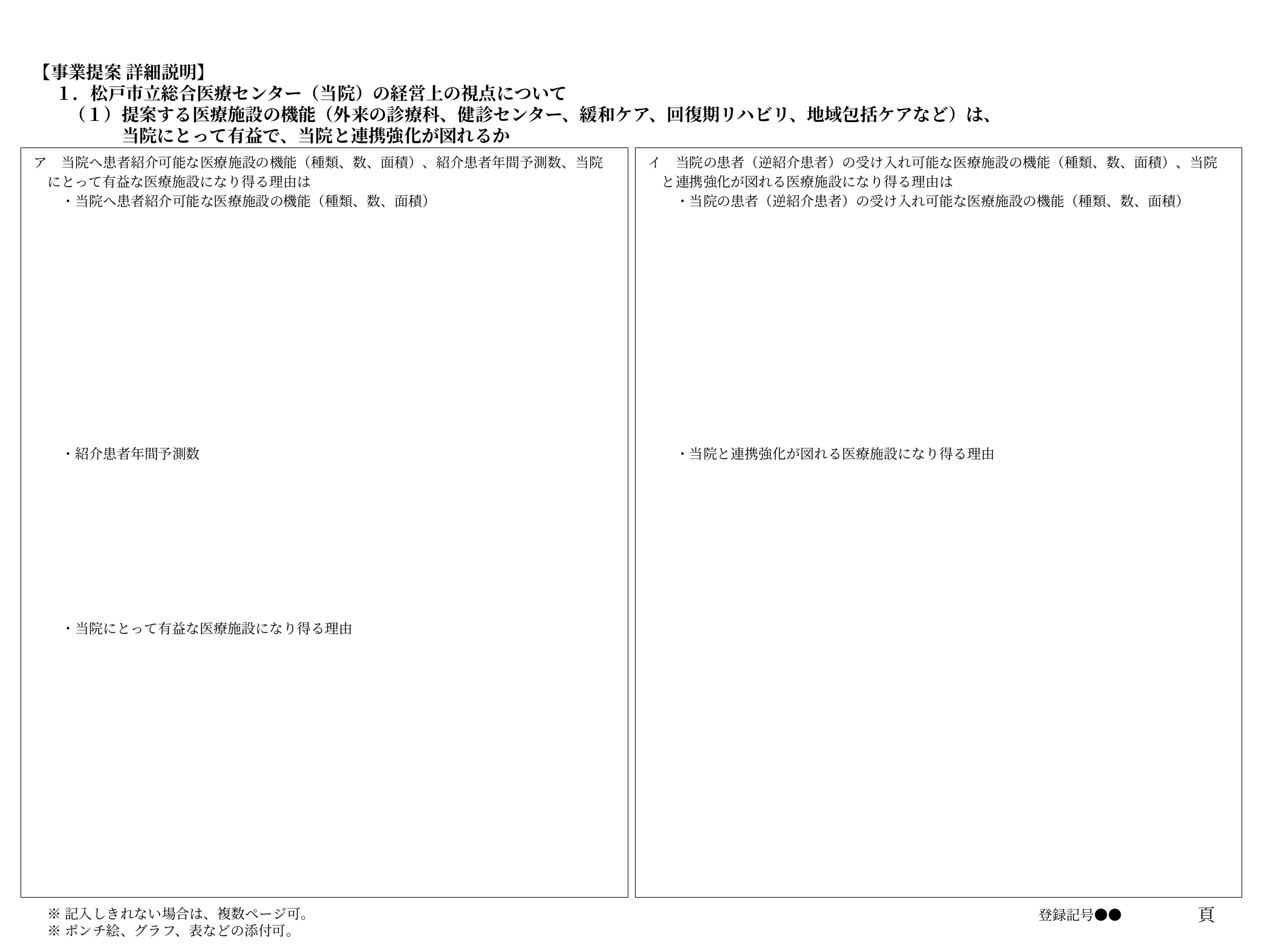

# 【事業提案 詳細説明】 　 １．松戸市立総合医療センター（当院）の経営上の視点について 　　（１）提案する医療施設の機能（外来の診療科、健診センター、緩和ケア、回復期リハビリ、地域包括ケアなど）は、 　　　　　当院にとって有益で、当院と連携強化が図れるか
ア　当院へ患者紹介可能な医療施設の機能（種類、数、面積）、紹介患者年間予測数、当院
　にとって有益な医療施設になり得る理由は
　　・当院へ患者紹介可能な医療施設の機能（種類、数、面積）

　　・紹介患者年間予測数

　　・当院にとって有益な医療施設になり得る理由
イ　当院の患者（逆紹介患者）の受け入れ可能な医療施設の機能（種類、数、面積）、当院
　と連携強化が図れる医療施設になり得る理由は
　　・当院の患者（逆紹介患者）の受け入れ可能な医療施設の機能（種類、数、面積）

　　・当院と連携強化が図れる医療施設になり得る理由
登録記号●●
頁
※記入しきれない場合は、複数ページ可。
※ポンチ絵、グラフ、表などの添付可。